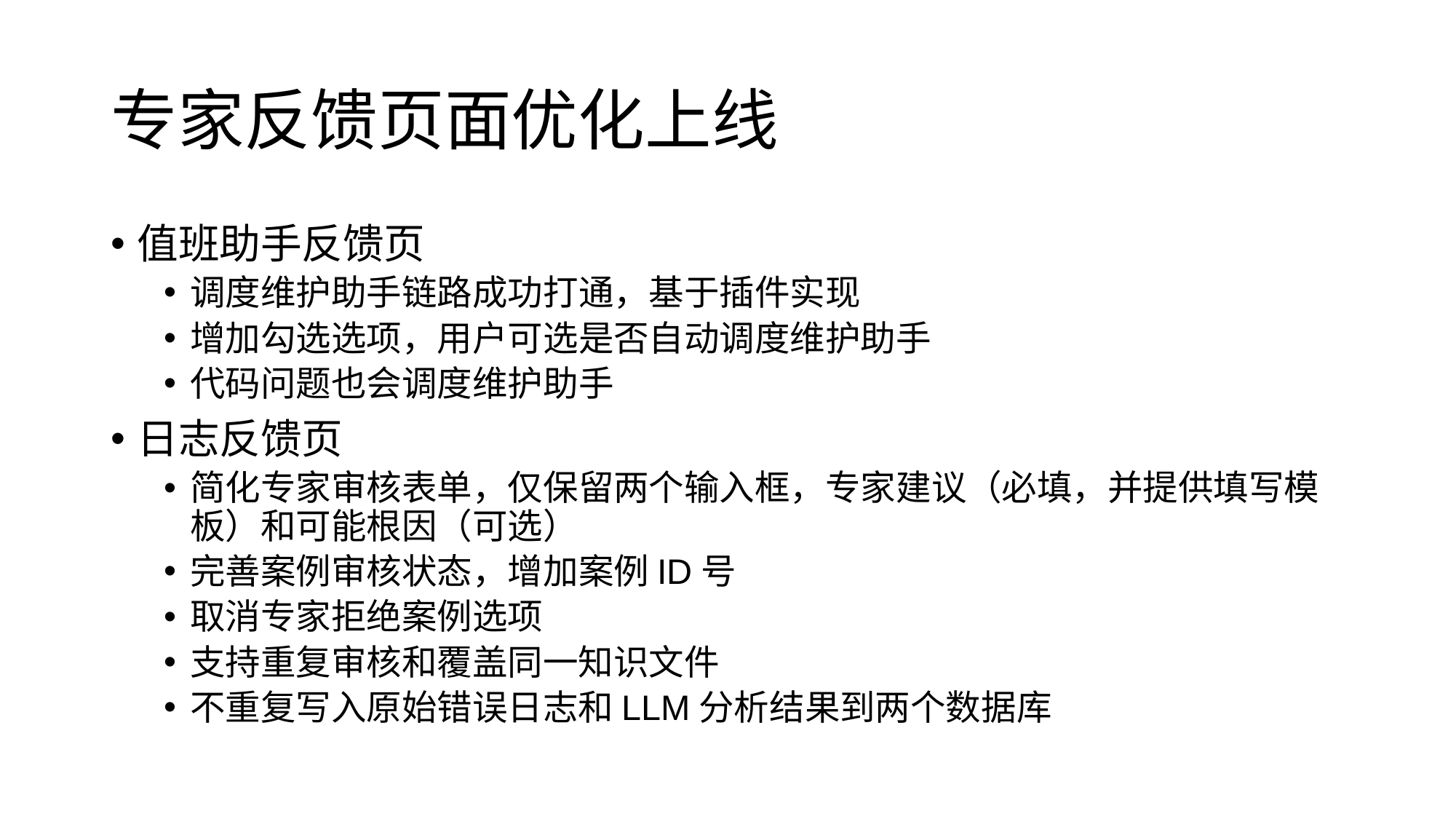

# 专家反馈页面优化上线
值班助手反馈页
调度维护助手链路成功打通，基于插件实现
增加勾选选项，用户可选是否自动调度维护助手
代码问题也会调度维护助手
日志反馈页
简化专家审核表单，仅保留两个输入框，专家建议（必填，并提供填写模板）和可能根因（可选）
完善案例审核状态，增加案例ID号
取消专家拒绝案例选项
支持重复审核和覆盖同一知识文件
不重复写入原始错误日志和LLM分析结果到两个数据库